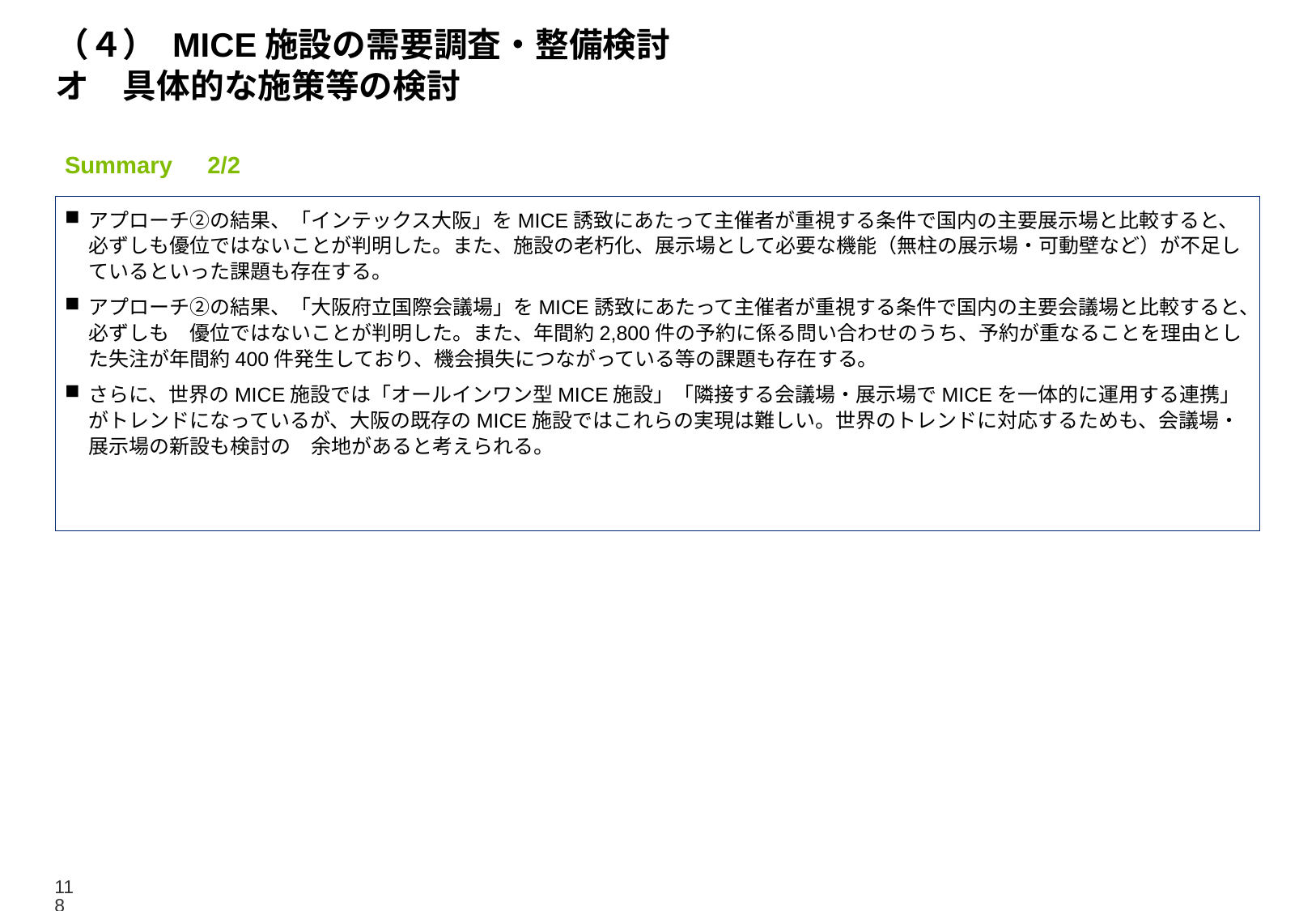

# （４） MICE施設の需要調査・整備検討 オ　具体的な施策等の検討
Summary　2/2
アプローチ②の結果、「インテックス大阪」をMICE誘致にあたって主催者が重視する条件で国内の主要展示場と比較すると、必ずしも優位ではないことが判明した。また、施設の老朽化、展示場として必要な機能（無柱の展示場・可動壁など）が不足しているといった課題も存在する。
アプローチ②の結果、「大阪府立国際会議場」をMICE誘致にあたって主催者が重視する条件で国内の主要会議場と比較すると、必ずしも　優位ではないことが判明した。また、年間約2,800件の予約に係る問い合わせのうち、予約が重なることを理由とした失注が年間約400件発生しており、機会損失につながっている等の課題も存在する。
さらに、世界のMICE施設では「オールインワン型MICE施設」「隣接する会議場・展示場でMICEを一体的に運用する連携」がトレンドになっているが、大阪の既存のMICE施設ではこれらの実現は難しい。世界のトレンドに対応するためも、会議場・展示場の新設も検討の　余地があると考えられる。
118